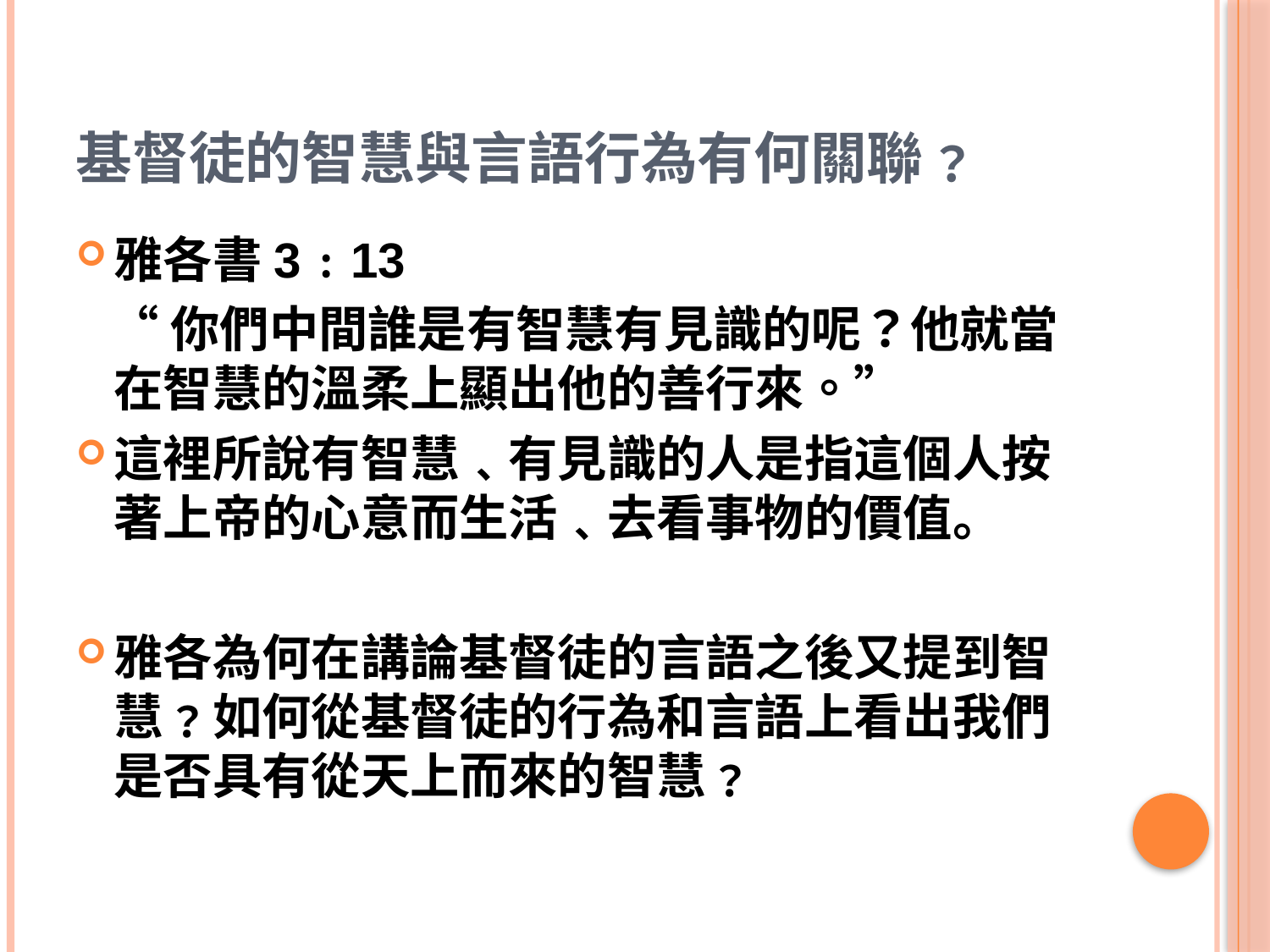

# 基督徒的智慧與言語行為有何關聯﹖
雅各書3﹕13
   “你們中間誰是有智慧有見識的呢？他就當在智慧的溫柔上顯出他的善行來。”
這裡所說有智慧﹑有見識的人是指這個人按著上帝的心意而生活﹑去看事物的價值。

雅各為何在講論基督徒的言語之後又提到智慧﹖如何從基督徒的行為和言語上看出我們是否具有從天上而來的智慧﹖